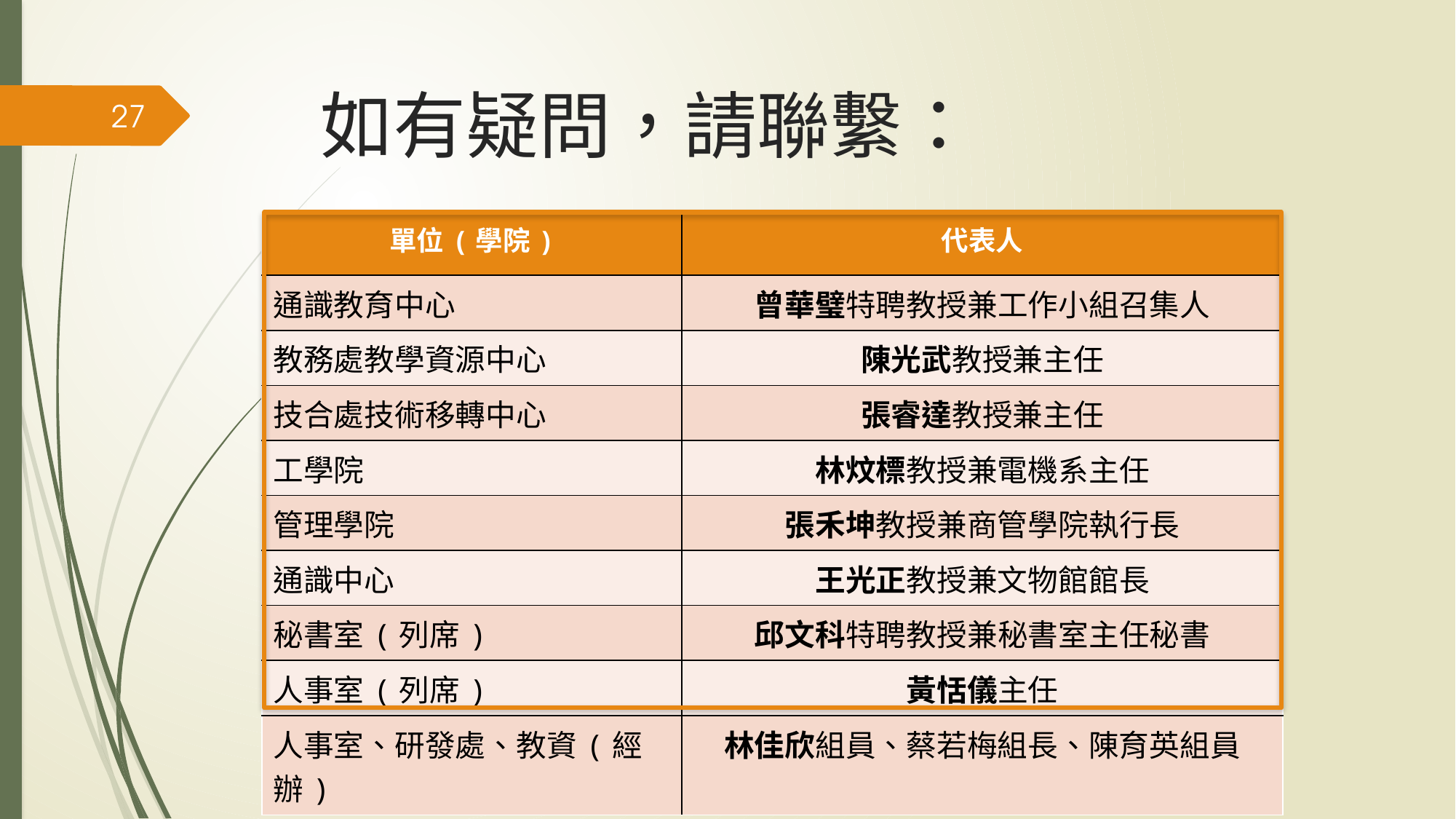

# 如有疑問，請聯繫：
27

| 單位(學院) | 代表人 |
| --- | --- |
| 通識教育中心 | 曾華璧特聘教授兼工作小組召集人 |
| 教務處教學資源中心 | 陳光武教授兼主任 |
| 技合處技術移轉中心 | 張睿達教授兼主任 |
| 工學院 | 林炆標教授兼電機系主任 |
| 管理學院 | 張禾坤教授兼商管學院執行長 |
| 通識中心 | 王光正教授兼文物館館長 |
| 秘書室(列席) | 邱文科特聘教授兼秘書室主任秘書 |
| 人事室(列席) | 黃恬儀主任 |
| 人事室、研發處、教資(經辦) | 林佳欣組員、蔡若梅組長、陳育英組員 |